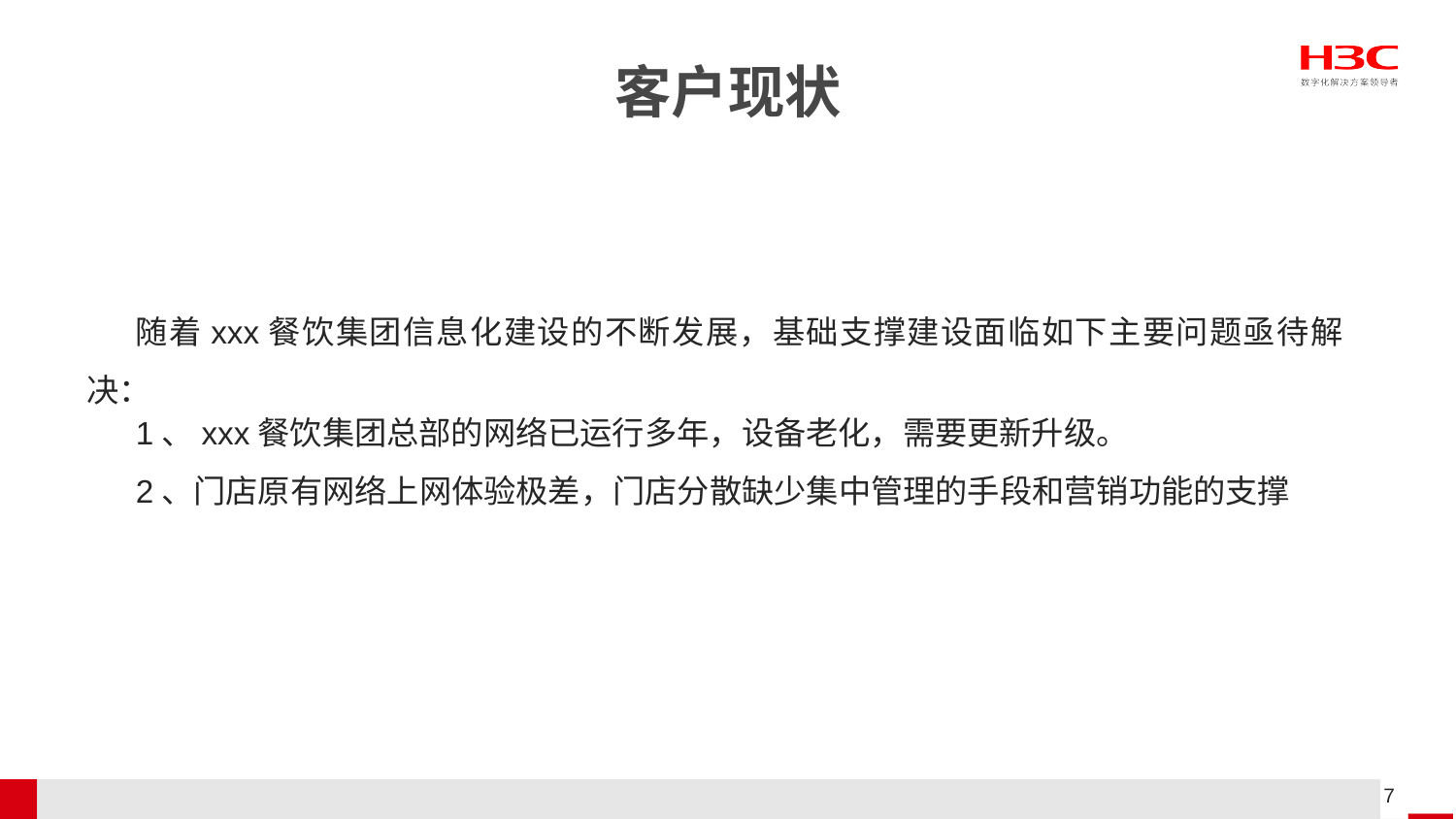

# 客户现状
随着xxx餐饮集团信息化建设的不断发展，基础支撑建设面临如下主要问题亟待解决：
1、xxx餐饮集团总部的网络已运行多年，设备老化，需要更新升级。
2、门店原有网络上网体验极差，门店分散缺少集中管理的手段和营销功能的支撑